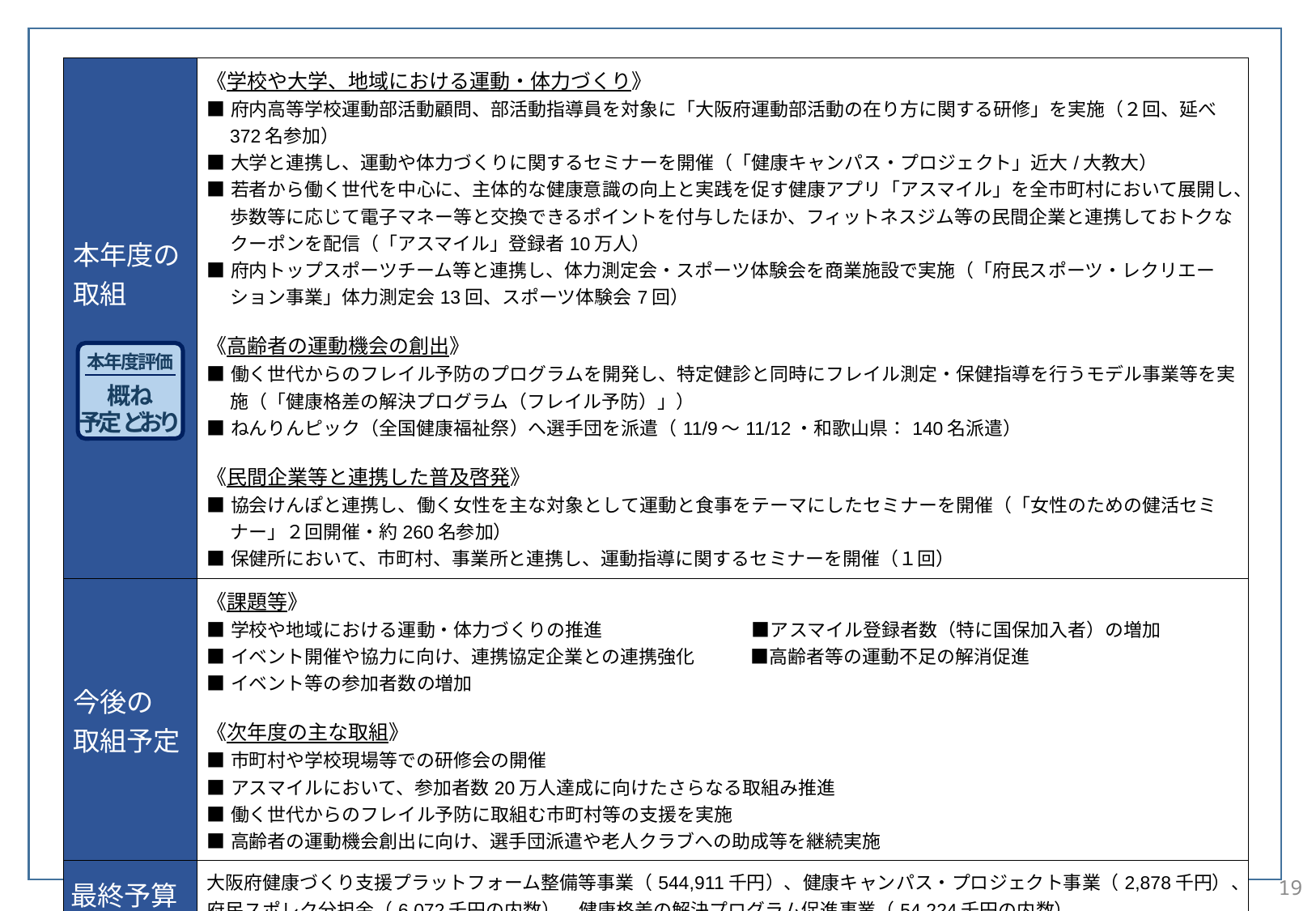

| 本年度の 取組 | 《学校や大学、地域における運動・体力づくり》 ■府内高等学校運動部活動顧問、部活動指導員を対象に「大阪府運動部活動の在り方に関する研修」を実施（２回、延べ372名参加） ■大学と連携し、運動や体力づくりに関するセミナーを開催（「健康キャンパス・プロジェクト」近大/大教大） ■若者から働く世代を中心に、主体的な健康意識の向上と実践を促す健康アプリ「アスマイル」を全市町村において展開し、歩数等に応じて電子マネー等と交換できるポイントを付与したほか、フィットネスジム等の民間企業と連携しておトクなクーポンを配信（「アスマイル」登録者10万人） ■府内トップスポーツチーム等と連携し、体力測定会・スポーツ体験会を商業施設で実施（「府民スポーツ・レクリエーション事業」体力測定会13回、スポーツ体験会7回） 《高齢者の運動機会の創出》 ■働く世代からのフレイル予防のプログラムを開発し、特定健診と同時にフレイル測定・保健指導を行うモデル事業等を実施（「健康格差の解決プログラム（フレイル予防）」） ■ねんりんピック（全国健康福祉祭）へ選手団を派遣（11/9～11/12・和歌山県：140名派遣） 《民間企業等と連携した普及啓発》 ■協会けんぽと連携し、働く女性を主な対象として運動と食事をテーマにしたセミナーを開催（「女性のための健活セミナー」２回開催・約260名参加） ■保健所において、市町村、事業所と連携し、運動指導に関するセミナーを開催（１回） |
| --- | --- |
| 今後の 取組予定 | 《課題等》 ■学校や地域における運動・体力づくりの推進　　　　　　　　■アスマイル登録者数（特に国保加入者）の増加 ■イベント開催や協力に向け、連携協定企業との連携強化　　　■高齢者等の運動不足の解消促進 ■イベント等の参加者数の増加 《次年度の主な取組》 ■市町村や学校現場等での研修会の開催 ■アスマイルにおいて、参加者数20万人達成に向けたさらなる取組み推進 ■働く世代からのフレイル予防に取組む市町村等の支援を実施 ■高齢者の運動機会創出に向け、選手団派遣や老人クラブへの助成等を継続実施 |
| 最終予算 （主要事業） | 大阪府健康づくり支援プラットフォーム整備等事業（544,911千円）、健康キャンパス・プロジェクト事業（2,878千円）、 府民スポレク分担金（6,072千円の内数）、健康格差の解決プログラム促進事業（54,224千円の内数）、 全国健康福祉祭派遣事業（13,953千円）、女性のための健活セミナー事業（2,330千円） |
本年度評価

概ね
予定どおり
19